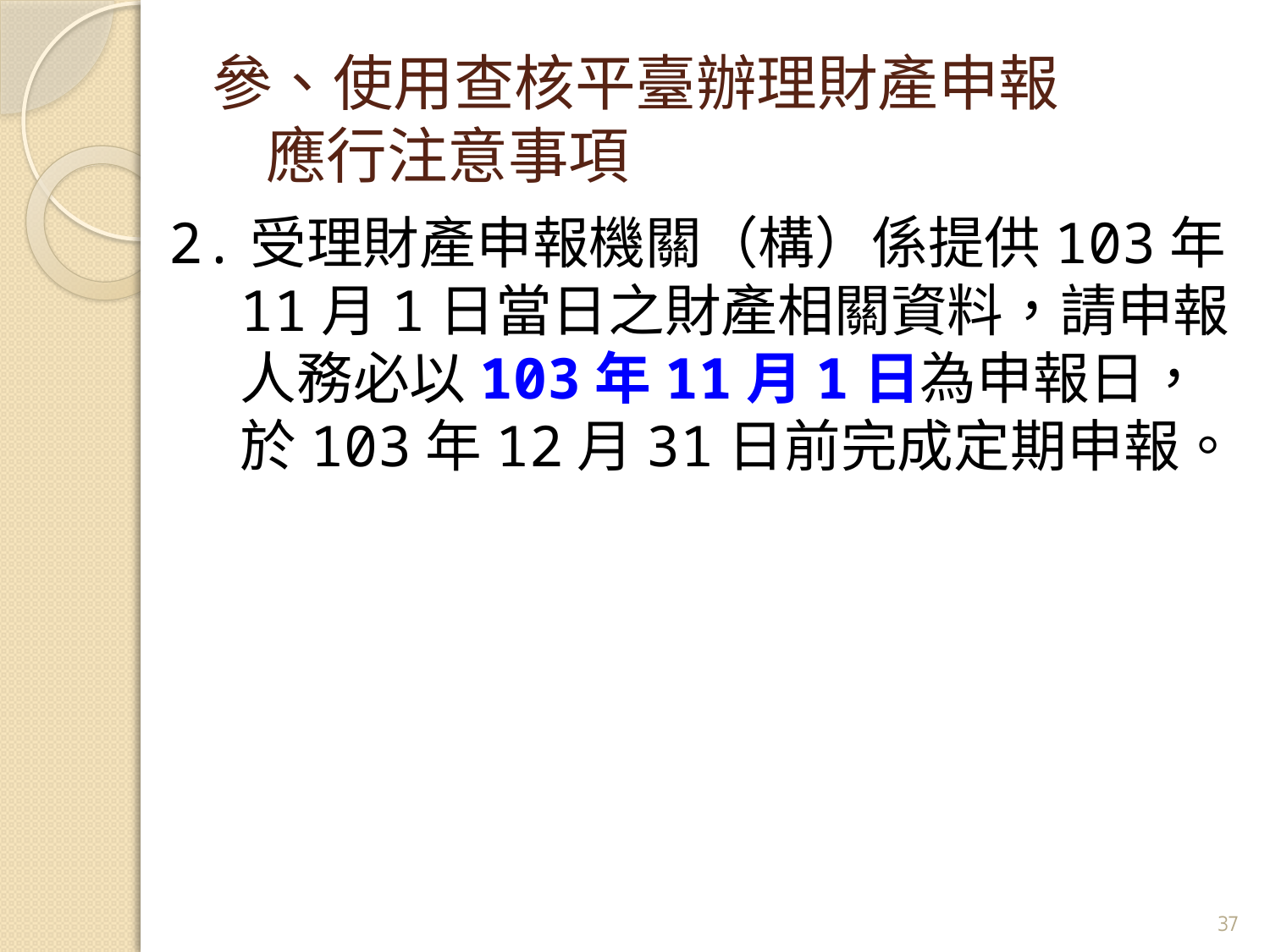

# 參、使用查核平臺辦理財產申報 應行注意事項
2.受理財產申報機關（構）係提供103年11月1日當日之財產相關資料，請申報人務必以103年11月1日為申報日，於103年12月31日前完成定期申報。

37